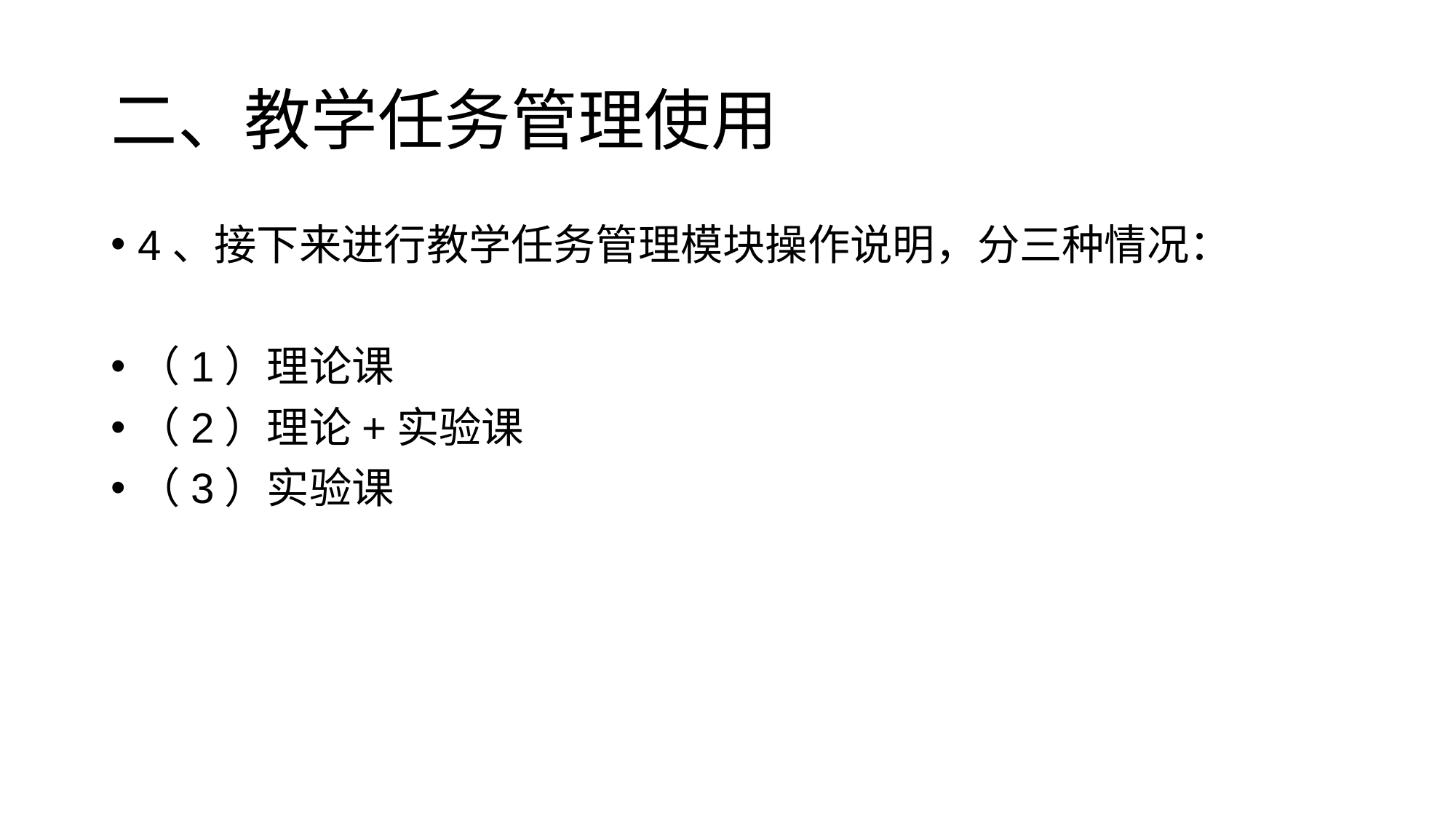

# 二、教学任务管理使用
4、接下来进行教学任务管理模块操作说明，分三种情况：

（1）理论课
（2）理论+实验课
（3）实验课